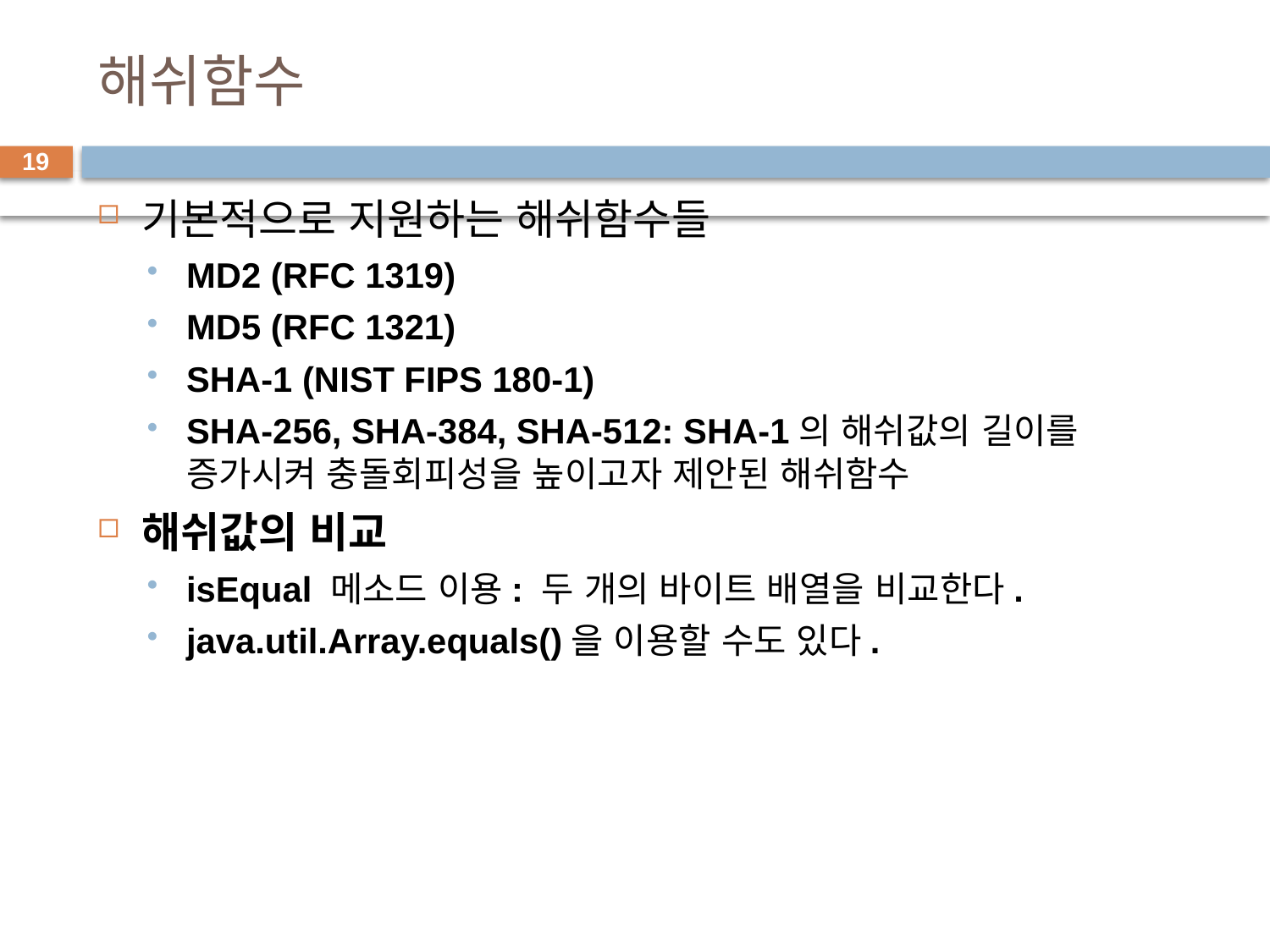

# 해쉬함수
19
기본적으로 지원하는 해쉬함수들
MD2 (RFC 1319)
MD5 (RFC 1321)
SHA-1 (NIST FIPS 180-1)
SHA-256, SHA-384, SHA-512: SHA-1의 해쉬값의 길이를 증가시켜 충돌회피성을 높이고자 제안된 해쉬함수
해쉬값의 비교
isEqual 메소드 이용: 두 개의 바이트 배열을 비교한다.
java.util.Array.equals()을 이용할 수도 있다.